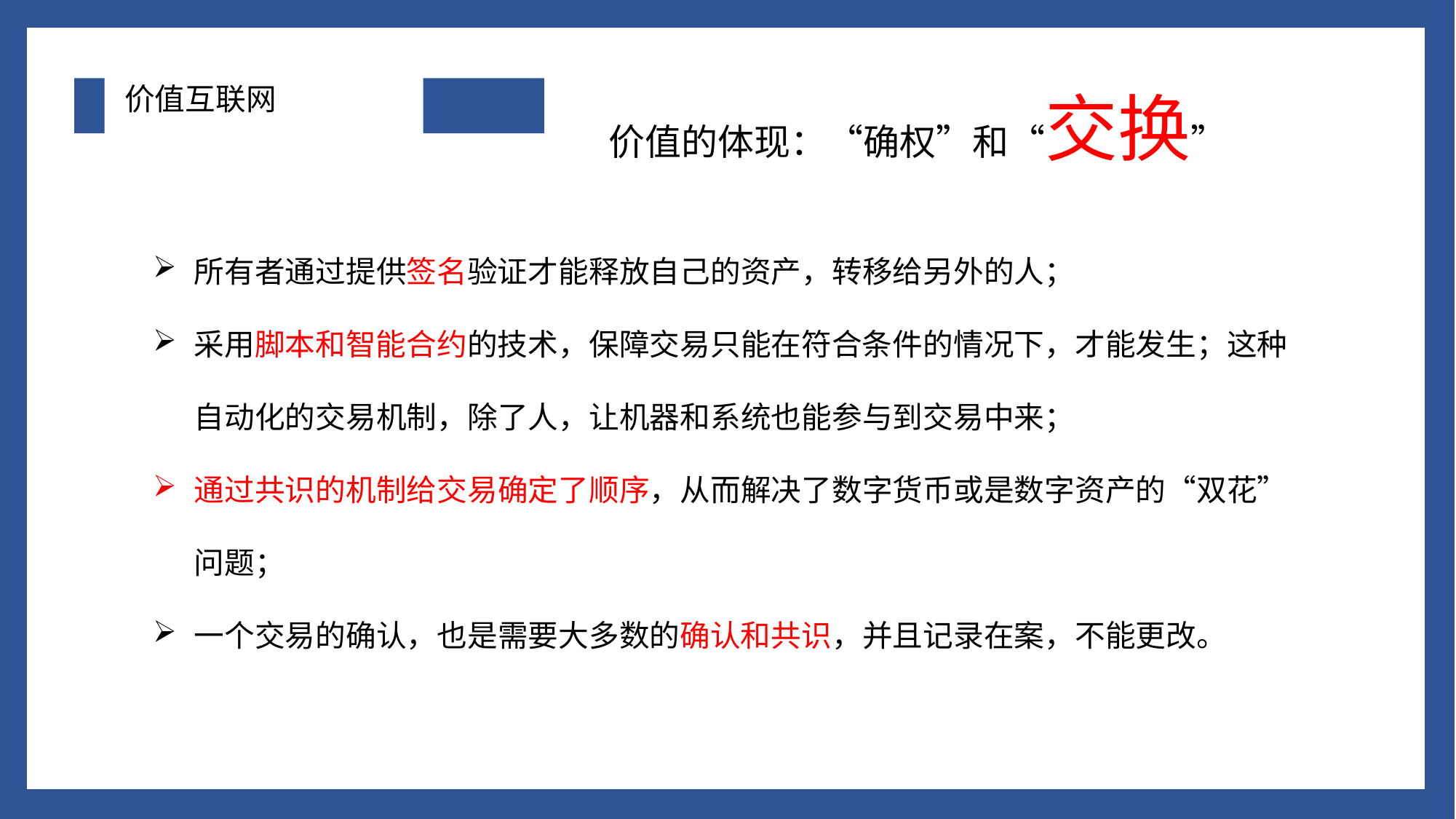

# 价值互联网
价值的体现：“确权”和“交换”
所有者通过提供签名验证才能释放自己的资产，转移给另外的人；
采用脚本和智能合约的技术，保障交易只能在符合条件的情况下，才能发生；这种自动化的交易机制，除了人，让机器和系统也能参与到交易中来；
通过共识的机制给交易确定了顺序，从而解决了数字货币或是数字资产的“双花”问题；
一个交易的确认，也是需要大多数的确认和共识，并且记录在案，不能更改。